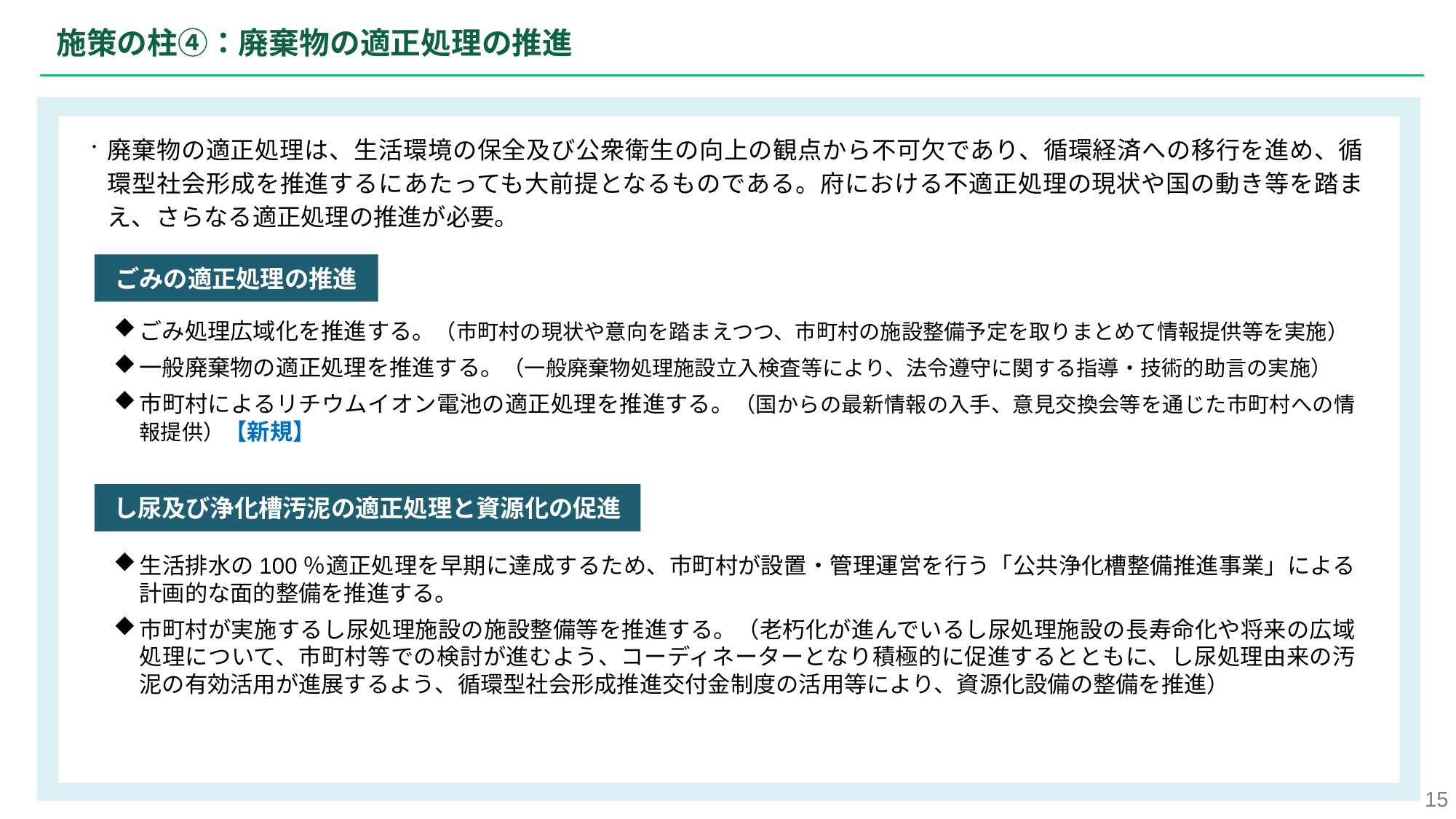

施策の柱④：廃棄物の適正処理の推進

廃棄物の適正処理は、生活環境の保全及び公衆衛生の向上の観点から不可欠であり、循環経済への移行を進め、循環型社会形成を推進するにあたっても大前提となるものである。府における不適正処理の現状や国の動き等を踏まえ、さらなる適正処理の推進が必要。
ごみの適正処理の推進
ごみ処理広域化を推進する。（市町村の現状や意向を踏まえつつ、市町村の施設整備予定を取りまとめて情報提供等を実施）
一般廃棄物の適正処理を推進する。（一般廃棄物処理施設立入検査等により、法令遵守に関する指導・技術的助言の実施）
市町村によるリチウムイオン電池の適正処理を推進する。（国からの最新情報の入手、意見交換会等を通じた市町村への情報提供）【新規】
し尿及び浄化槽汚泥の適正処理と資源化の促進
生活排水の100％適正処理を早期に達成するため、市町村が設置・管理運営を行う「公共浄化槽整備推進事業」による計画的な面的整備を推進する。
市町村が実施するし尿処理施設の施設整備等を推進する。（老朽化が進んでいるし尿処理施設の長寿命化や将来の広域処理について、市町村等での検討が進むよう、コーディネーターとなり積極的に促進するとともに、し尿処理由来の汚泥の有効活用が進展するよう、循環型社会形成推進交付金制度の活用等により、資源化設備の整備を推進）
15